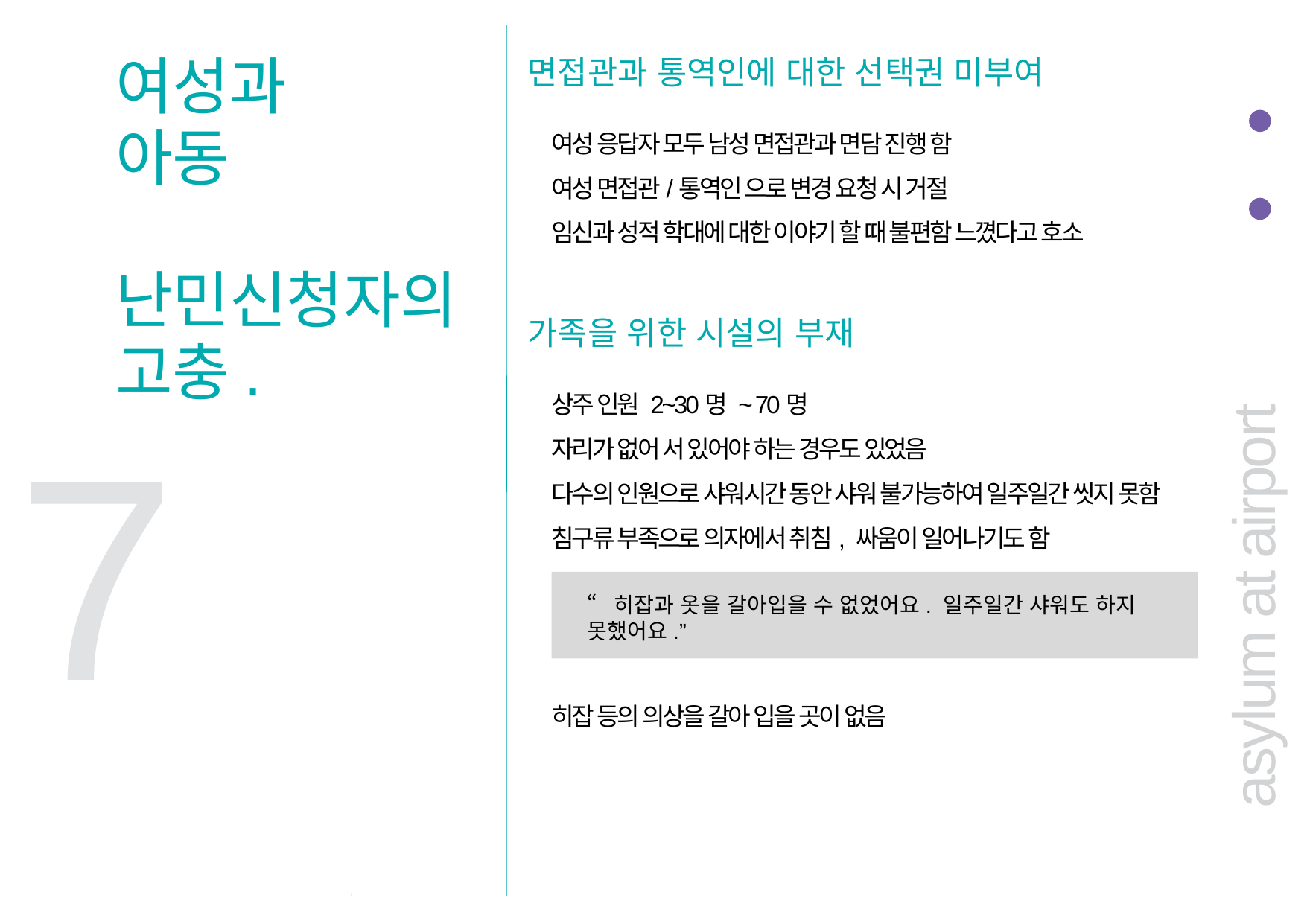

여성과
아동

난민신청자의
고충.
면접관과 통역인에 대한 선택권 미부여

가족을 위한 시설의 부재
여성 응답자 모두 남성 면접관과 면담 진행 함
여성 면접관/통역인 으로 변경 요청 시 거절
임신과 성적 학대에 대한 이야기 할 때 불편함 느꼈다고 호소
상주 인원 2~30명 ~ 70명
자리가 없어 서 있어야 하는 경우도 있었음
다수의 인원으로 샤워시간 동안 샤워 불가능하여 일주일간 씻지 못함
침구류 부족으로 의자에서 취침, 싸움이 일어나기도 함

히잡 등의 의상을 갈아 입을 곳이 없음

asylum at airport
7

“히잡과 옷을 갈아입을 수 없었어요. 일주일간 샤워도 하지 못했어요.”